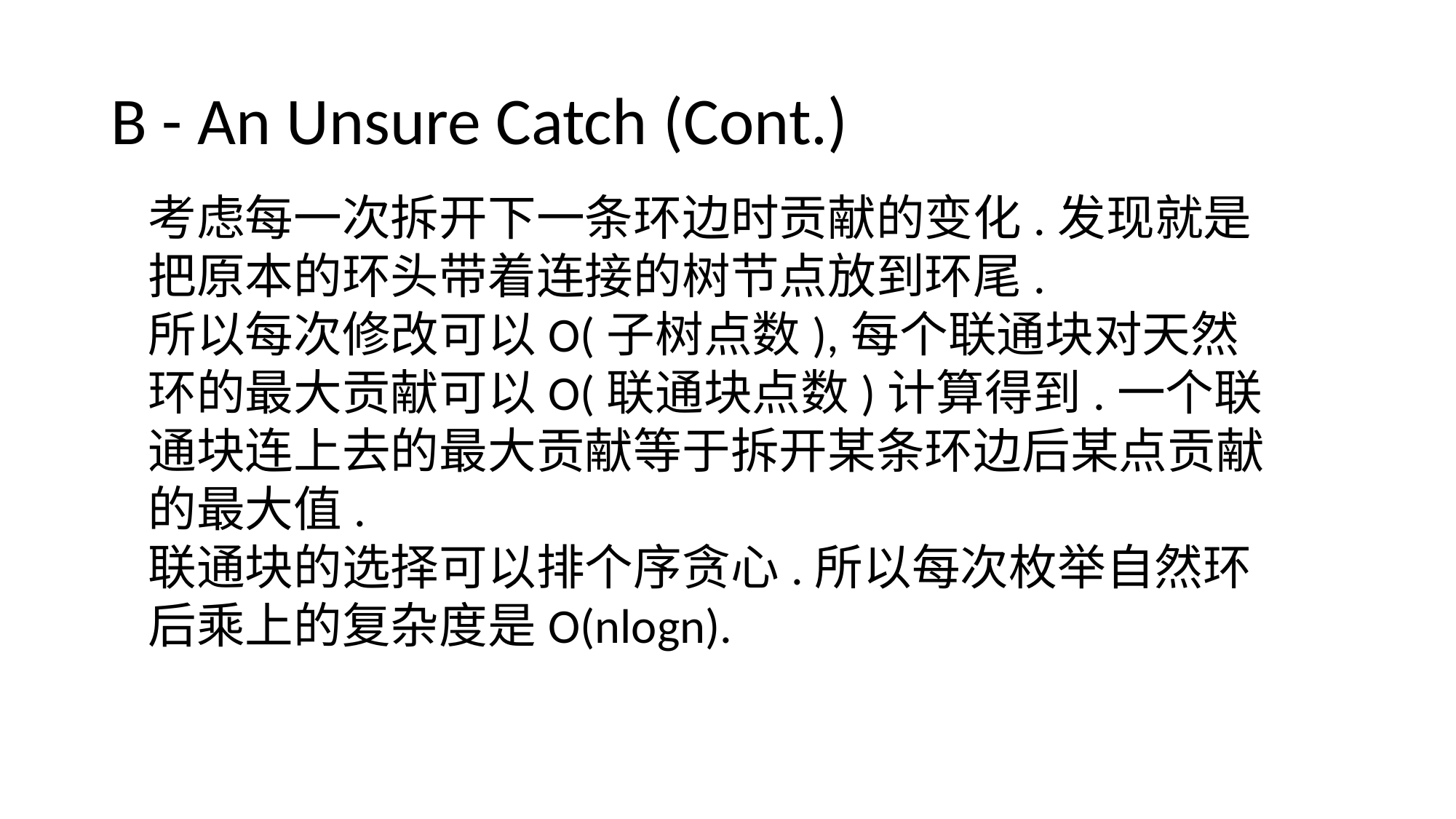

# B - An Unsure Catch (Cont.)
考虑每一次拆开下一条环边时贡献的变化.发现就是把原本的环头带着连接的树节点放到环尾.
所以每次修改可以O(子树点数),每个联通块对天然环的最大贡献可以O(联通块点数)计算得到.一个联通块连上去的最大贡献等于拆开某条环边后某点贡献的最大值.
联通块的选择可以排个序贪心.所以每次枚举自然环后乘上的复杂度是O(nlogn).